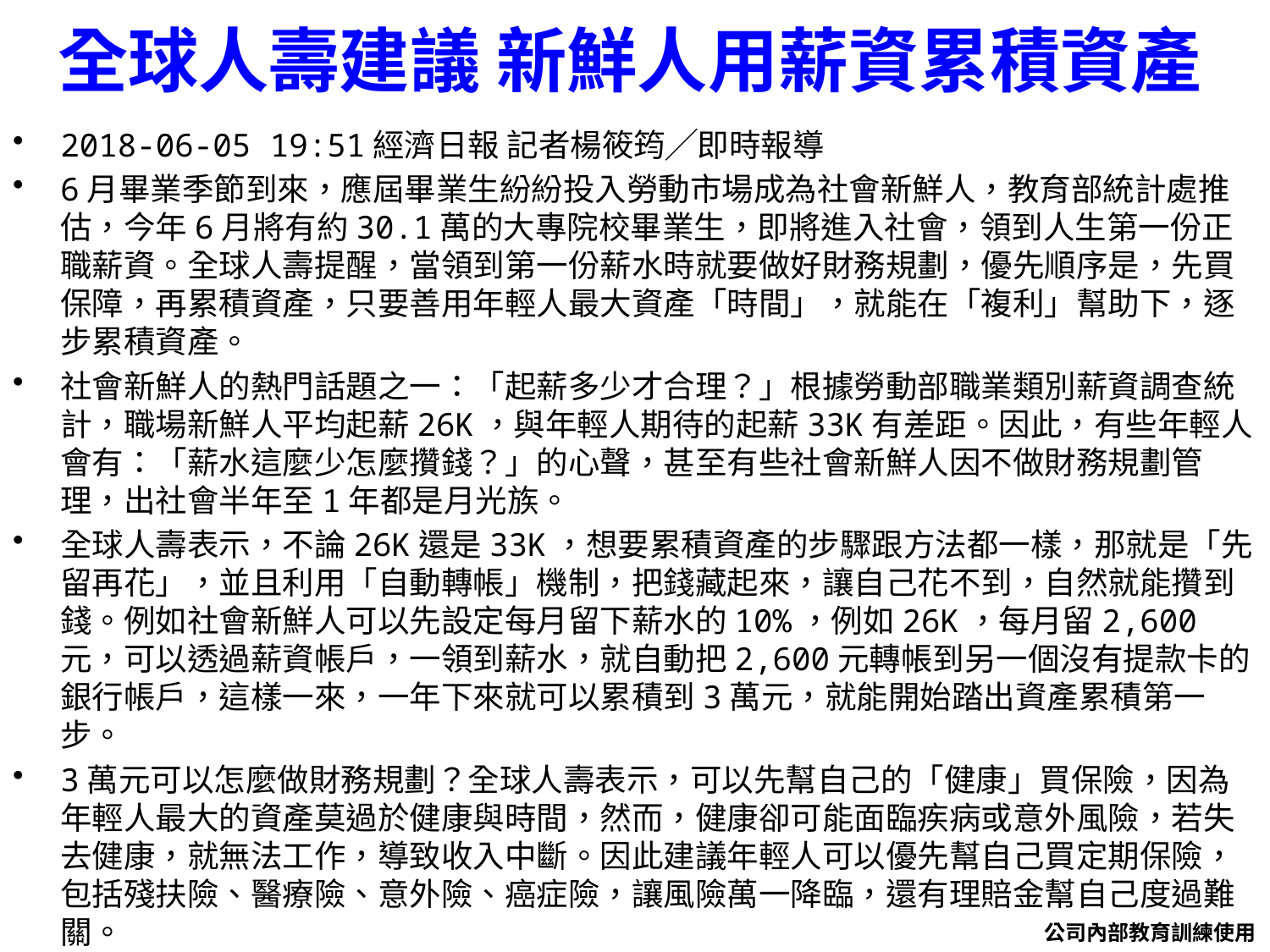

# 全球人壽建議 新鮮人用薪資累積資產
2018-06-05 19:51經濟日報 記者楊筱筠╱即時報導
6月畢業季節到來，應屆畢業生紛紛投入勞動市場成為社會新鮮人，教育部統計處推估，今年6月將有約30.1萬的大專院校畢業生，即將進入社會，領到人生第一份正職薪資。全球人壽提醒，當領到第一份薪水時就要做好財務規劃，優先順序是，先買保障，再累積資產，只要善用年輕人最大資產「時間」，就能在「複利」幫助下，逐步累積資產。
社會新鮮人的熱門話題之一：「起薪多少才合理？」根據勞動部職業類別薪資調查統計，職場新鮮人平均起薪26K，與年輕人期待的起薪33K有差距。因此，有些年輕人會有：「薪水這麼少怎麼攢錢？」的心聲，甚至有些社會新鮮人因不做財務規劃管理，出社會半年至1年都是月光族。
全球人壽表示，不論26K還是33K，想要累積資產的步驟跟方法都一樣，那就是「先留再花」，並且利用「自動轉帳」機制，把錢藏起來，讓自己花不到，自然就能攢到錢。例如社會新鮮人可以先設定每月留下薪水的10%，例如26K，每月留2,600元，可以透過薪資帳戶，一領到薪水，就自動把2,600元轉帳到另一個沒有提款卡的銀行帳戶，這樣一來，一年下來就可以累積到3萬元，就能開始踏出資產累積第一步。
3萬元可以怎麼做財務規劃？全球人壽表示，可以先幫自己的「健康」買保險，因為年輕人最大的資產莫過於健康與時間，然而，健康卻可能面臨疾病或意外風險，若失去健康，就無法工作，導致收入中斷。因此建議年輕人可以優先幫自己買定期保險，包括殘扶險、醫療險、意外險、癌症險，讓風險萬一降臨，還有理賠金幫自己度過難關。
公司內部教育訓練使用